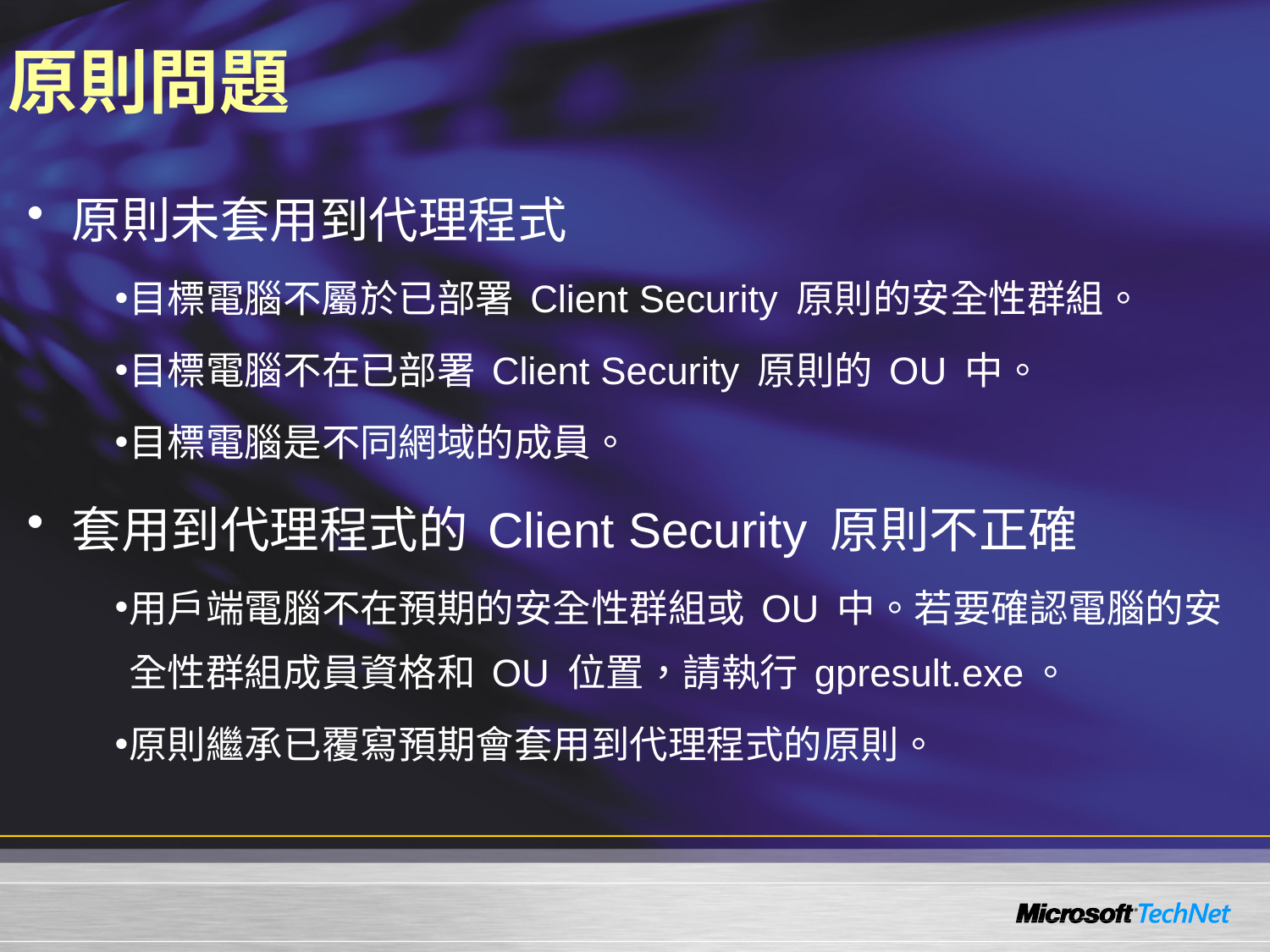

# 原則問題
原則未套用到代理程式
目標電腦不屬於已部署 Client Security 原則的安全性群組。
目標電腦不在已部署 Client Security 原則的 OU 中。
目標電腦是不同網域的成員。
套用到代理程式的 Client Security 原則不正確
用戶端電腦不在預期的安全性群組或 OU 中。若要確認電腦的安全性群組成員資格和 OU 位置，請執行 gpresult.exe。
原則繼承已覆寫預期會套用到代理程式的原則。